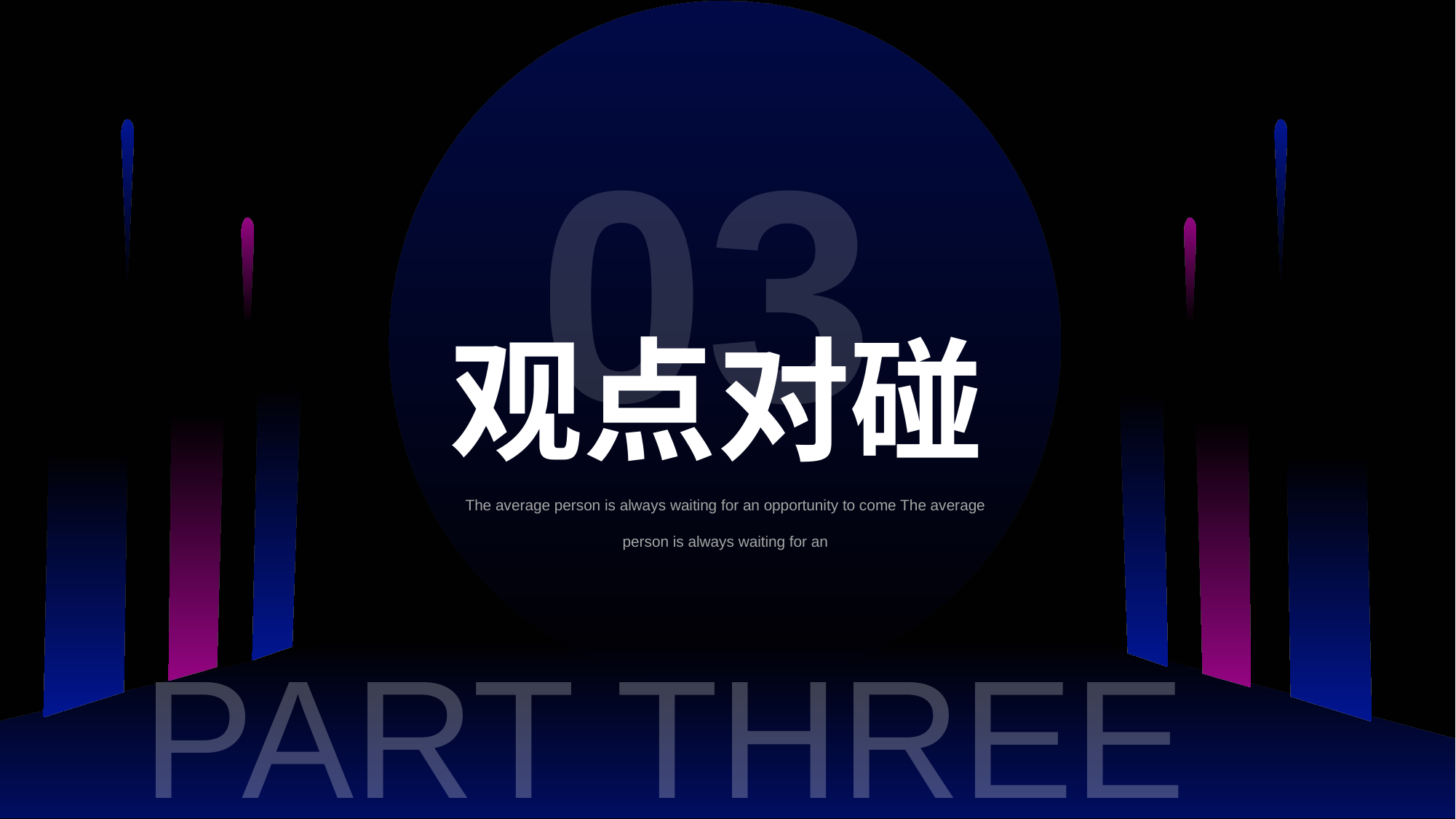

03

观点对碰

The average person is always waiting for an opportunity to come The average person is always waiting for an
PART THREE